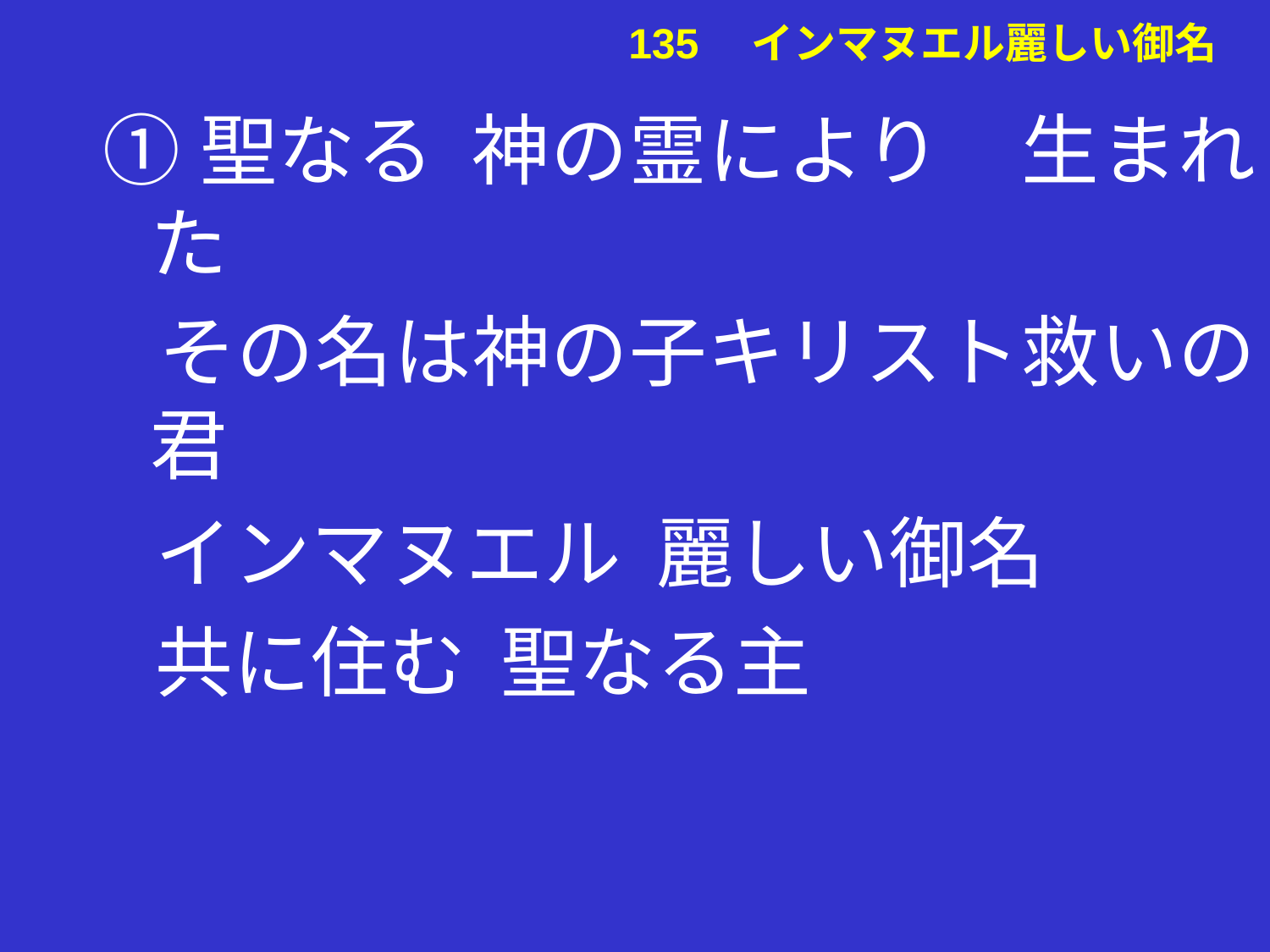

①聖なる  神の霊により　生まれた
  その名は神の子キリスト救いの君
  インマヌエル  麗しい御名
  共に住む  聖なる主
# 135　インマヌエル麗しい御名